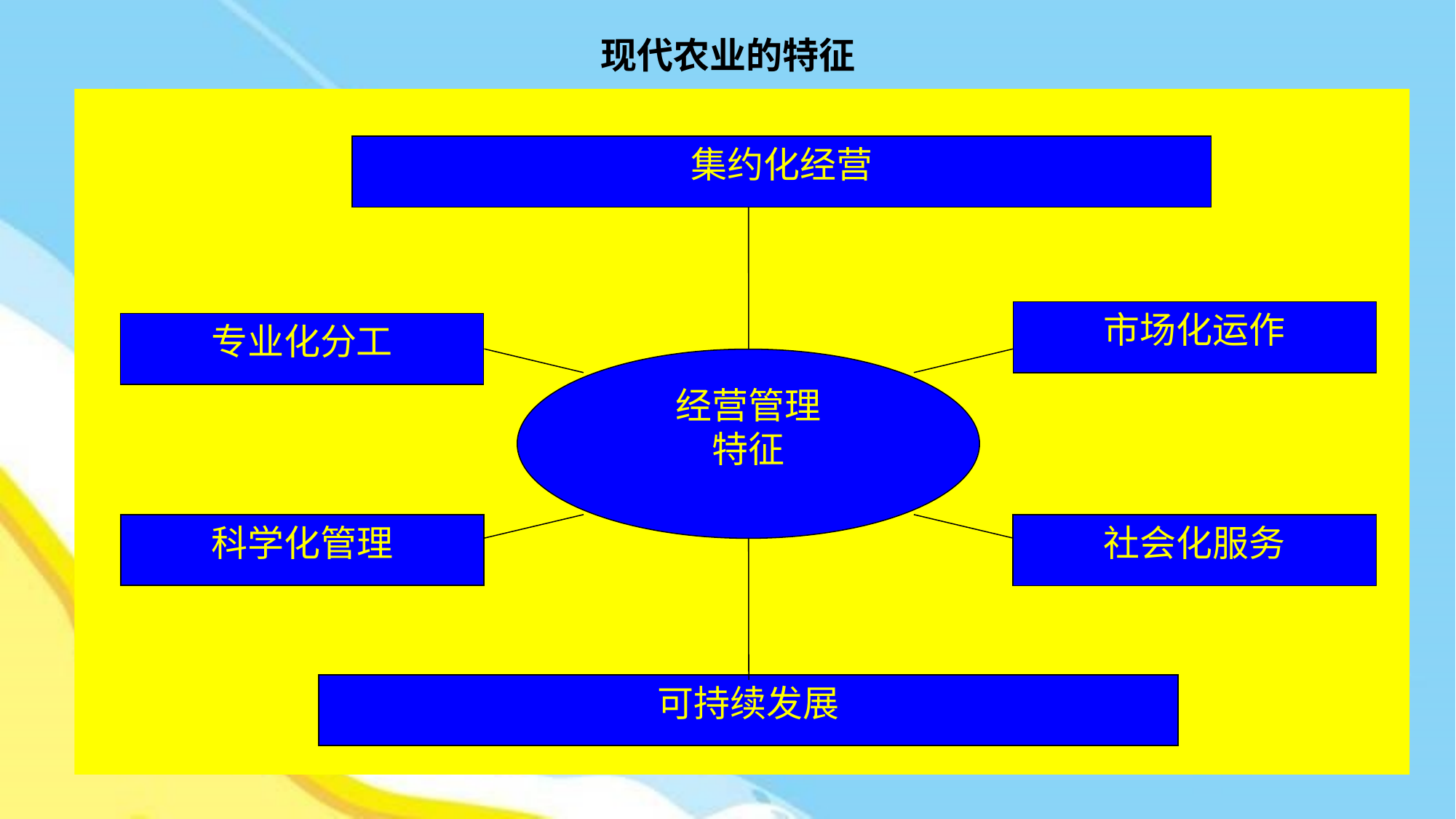

现代农业的特征

集约化经营

市场化运作

经营管理
特征
科学化管理

社会化服务

可持续发展
专业化分工